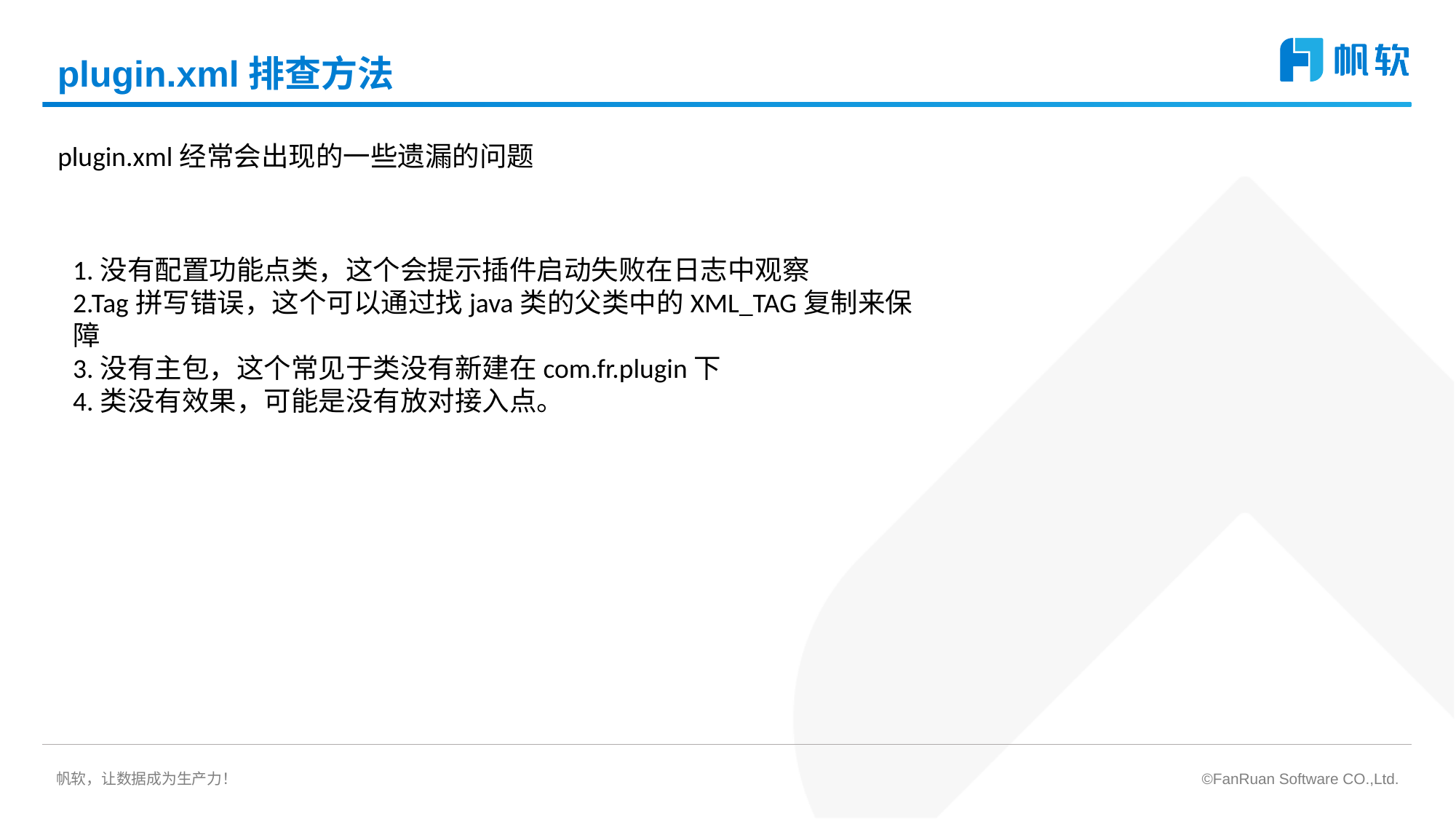

# plugin.xml排查方法
plugin.xml经常会出现的一些遗漏的问题
1.没有配置功能点类，这个会提示插件启动失败在日志中观察
2.Tag拼写错误，这个可以通过找java类的父类中的XML_TAG复制来保障
3.没有主包，这个常见于类没有新建在com.fr.plugin下
4.类没有效果，可能是没有放对接入点。